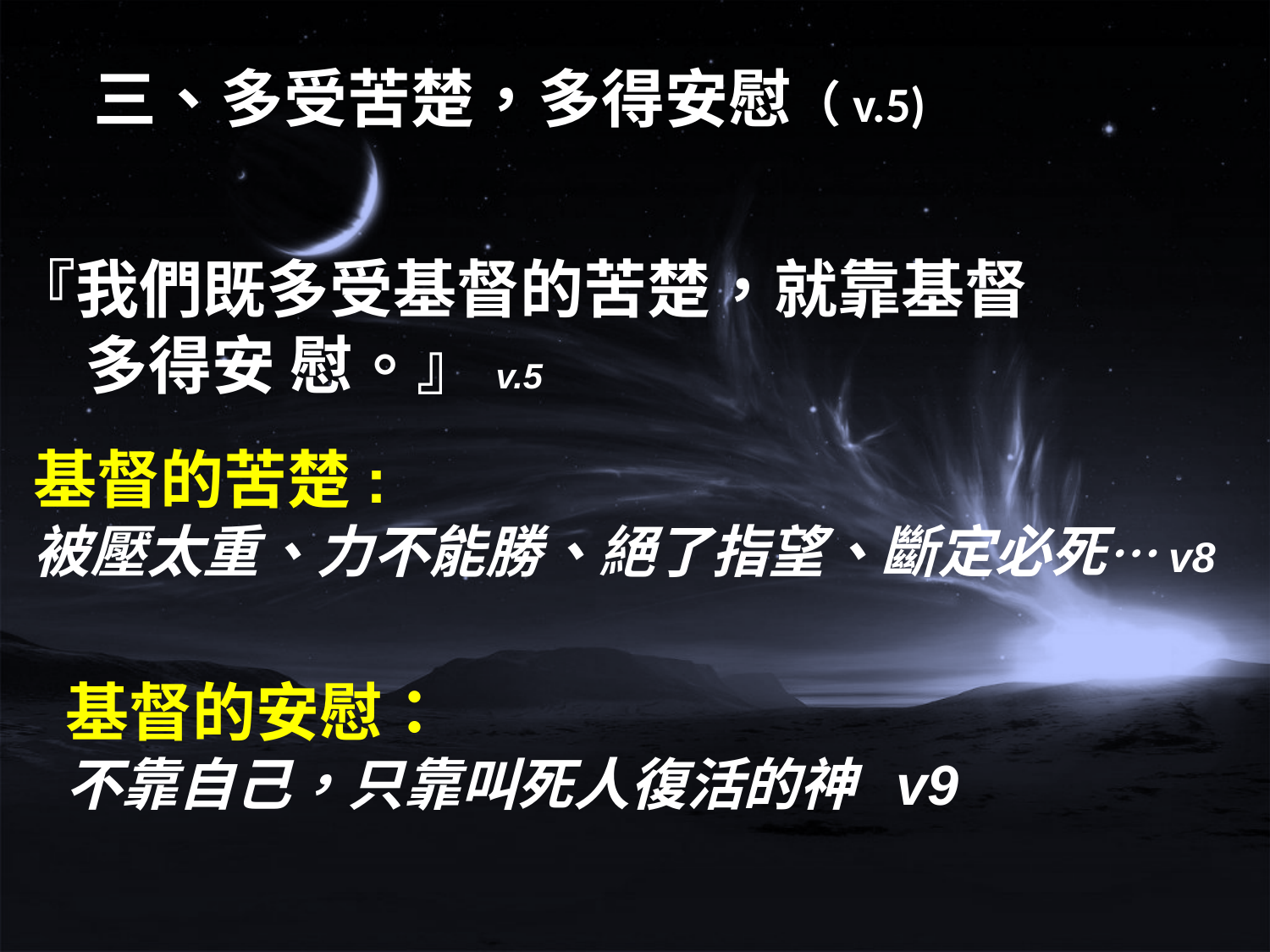

三、多受苦楚，多得安慰（v.5)
『我們既多受基督的苦楚，就靠基督
    多得安 慰。』v.5
基督的苦楚:
被壓太重、力不能勝、絕了指望、斷定必死…v8
基督的安慰：
不靠自己，只靠叫死人復活的神  v9